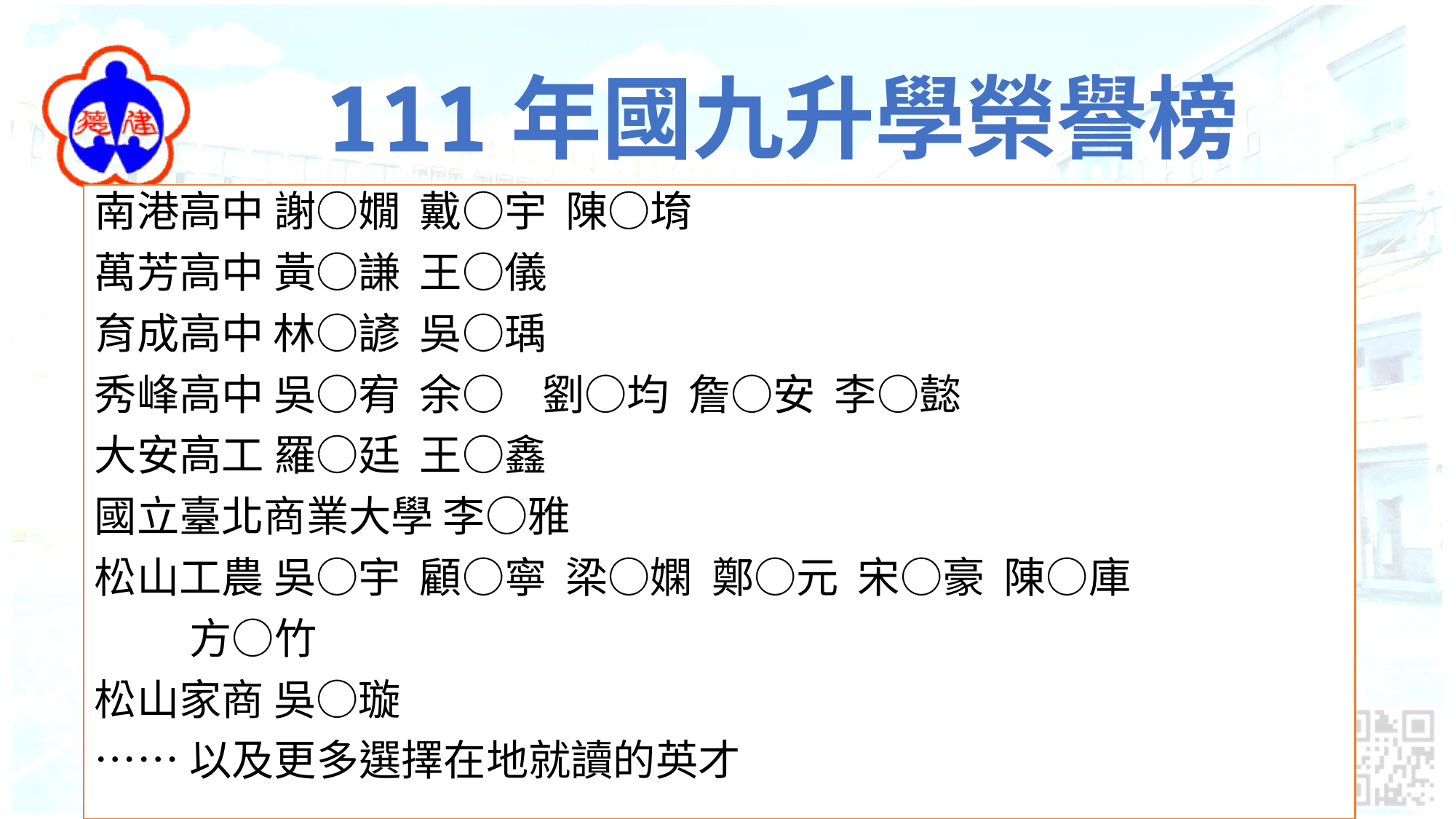

# 111年國九升學榮譽榜
南港高中 謝○嫺  戴○宇  陳○堉
萬芳高中 黃○謙  王○儀
育成高中 林○諺  吳○瑀
秀峰高中 吳○宥  余○    劉○均  詹○安  李○懿
大安高工 羅○廷  王○鑫
國立臺北商業大學 李○雅
松山工農 吳○宇  顧○寧  梁○嫻  鄭○元  宋○豪  陳○庫
         方○竹
松山家商 吳○璇
……以及更多選擇在地就讀的英才